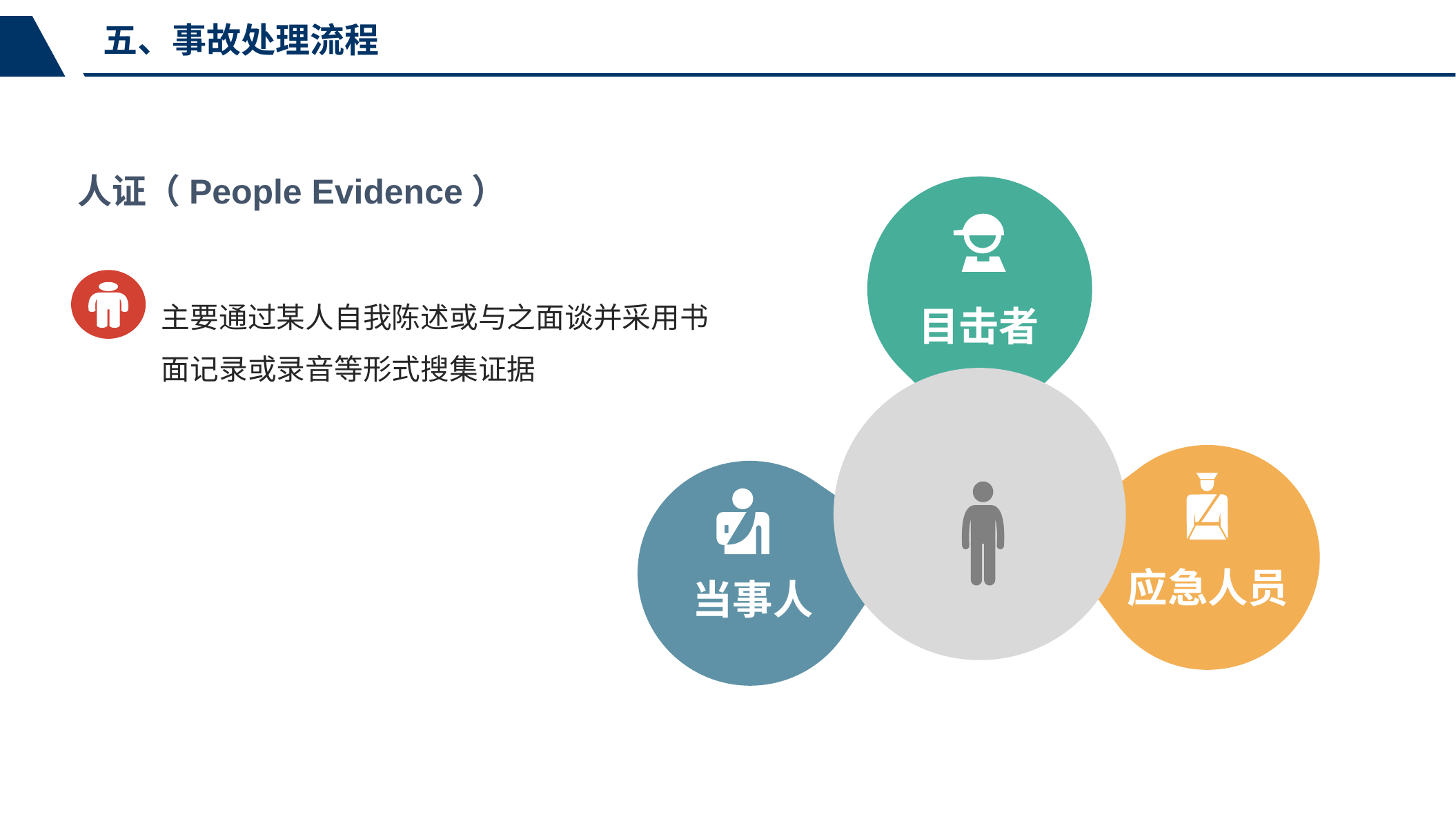

五、事故处理流程

人证（People Evidence）

主要通过某人自我陈述或与之面谈并采用书面记录或录音等形式搜集证据

目击者

应急人员

当事人